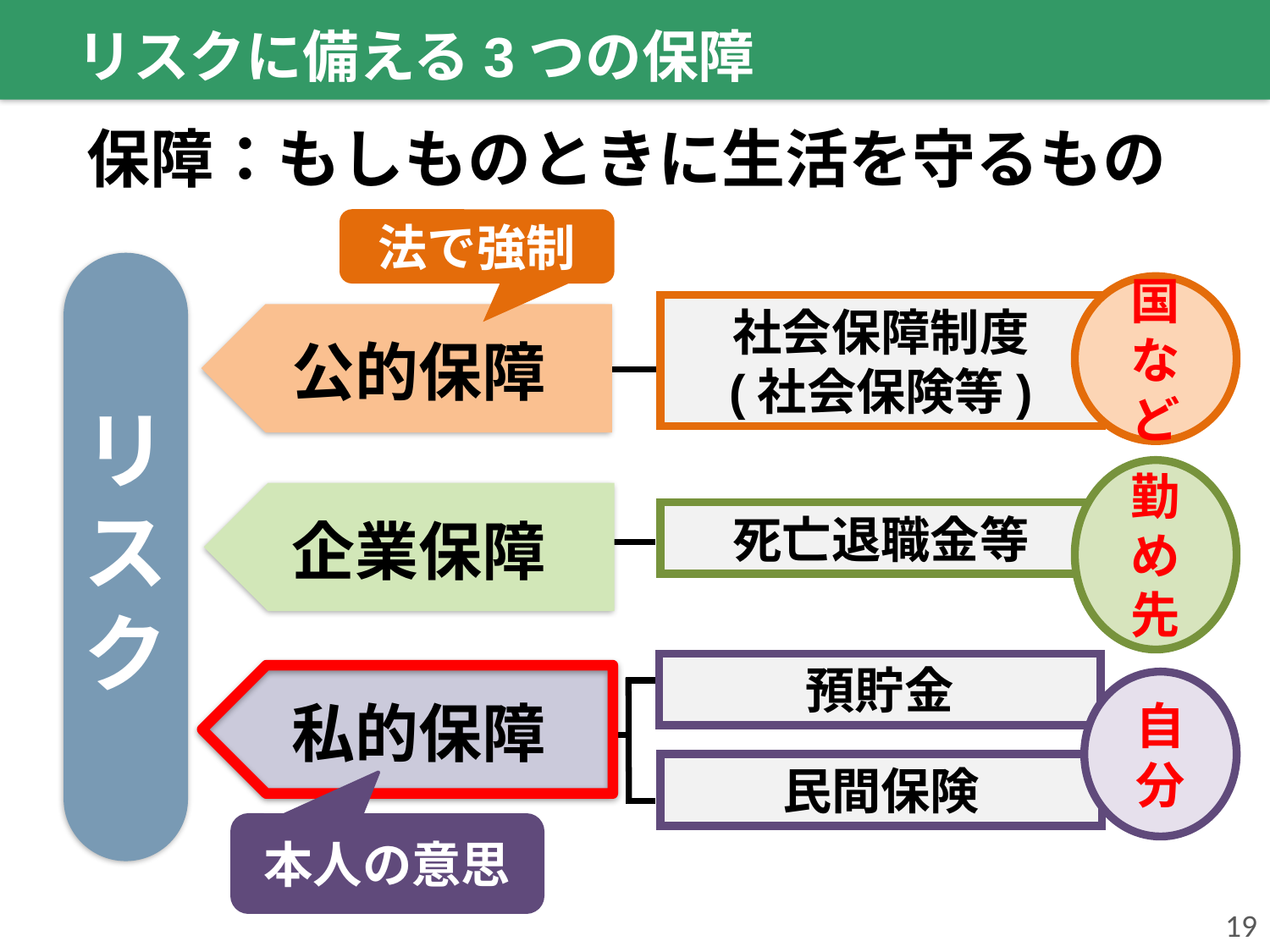

リスクに備える3つの保障
保障：もしものときに生活を守るもの
法で強制

国など
リ
ス
ク
社会保障制度
(社会保険等)

公的保障
勤
め先

死亡退職金等
企業保障
預貯金

自分
私的保障
民間保険
本人の意思
19